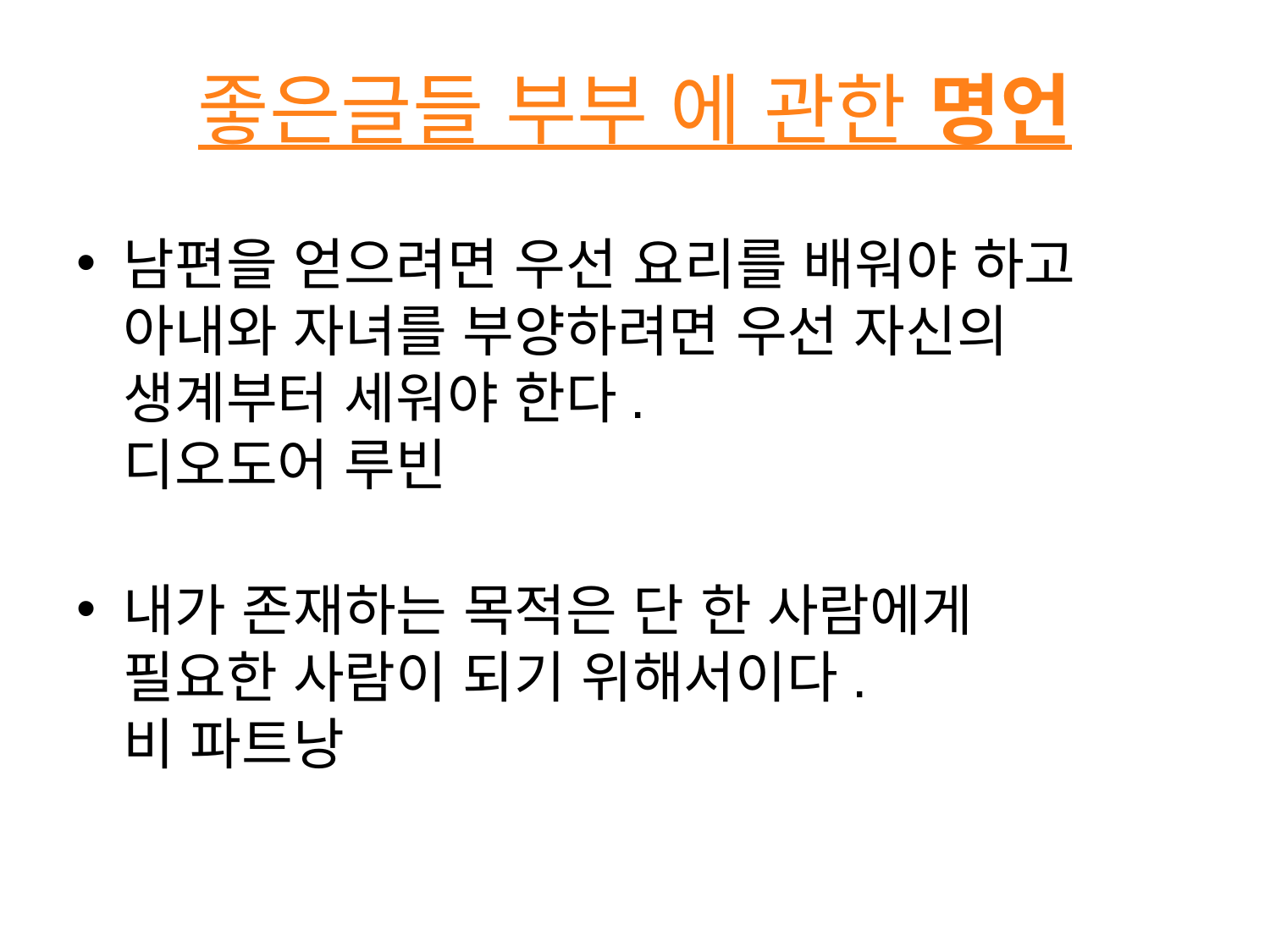

# 좋은글들 부부 에 관한 명언
남편을 얻으려면 우선 요리를 배워야 하고
아내와 자녀를 부양하려면 우선 자신의
생계부터 세워야 한다.
디오도어 루빈
내가 존재하는 목적은 단 한 사람에게
필요한 사람이 되기 위해서이다.
비 파트낭